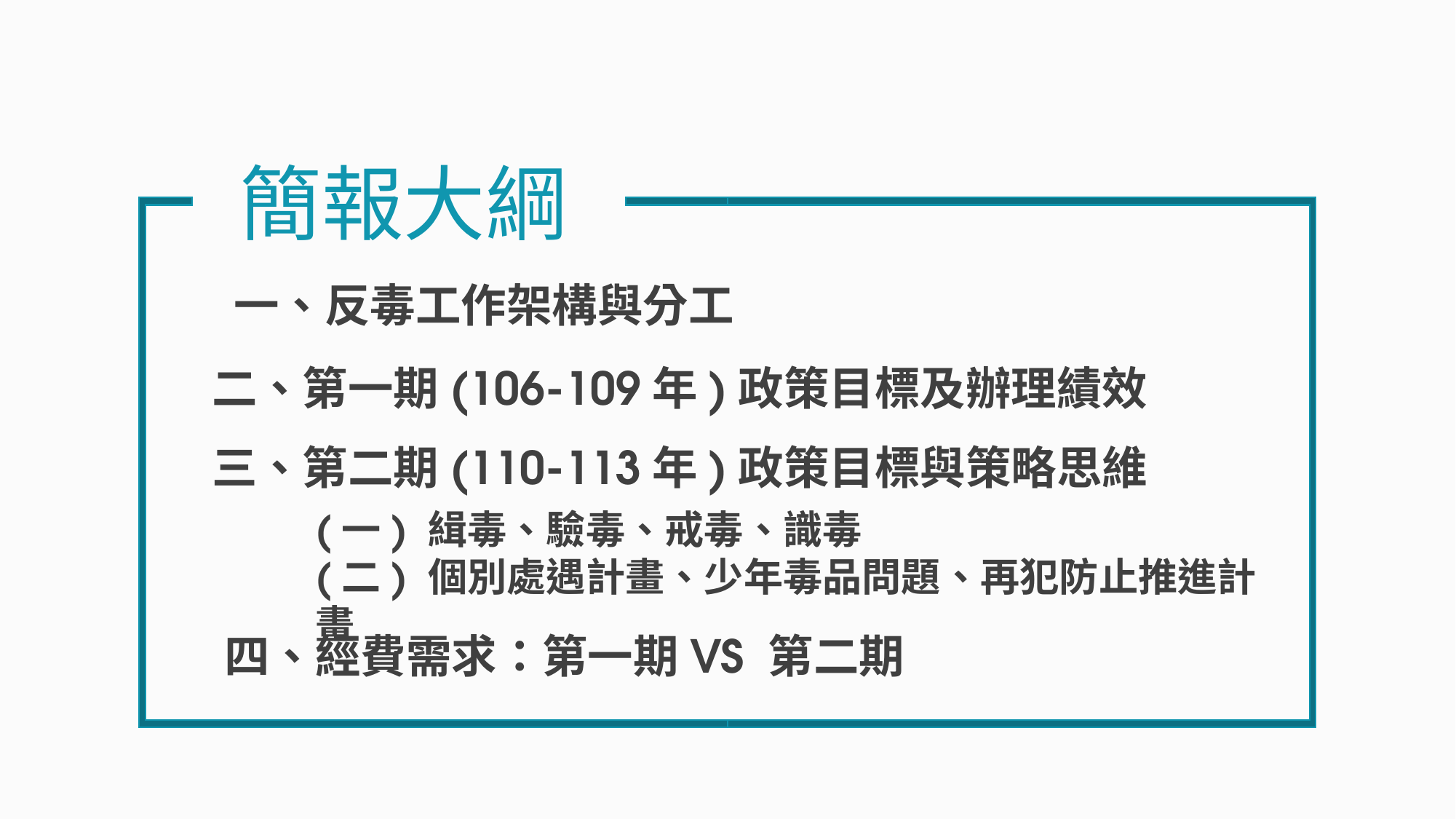

簡報大綱

一、反毒工作架構與分工
二、第一期(106-109年)政策目標及辦理績效
三、第二期(110-113年)政策目標與策略思維
(一) 緝毒、驗毒、戒毒、識毒
(二) 個別處遇計畫、少年毒品問題、再犯防止推進計畫
四、經費需求：第一期VS 第二期